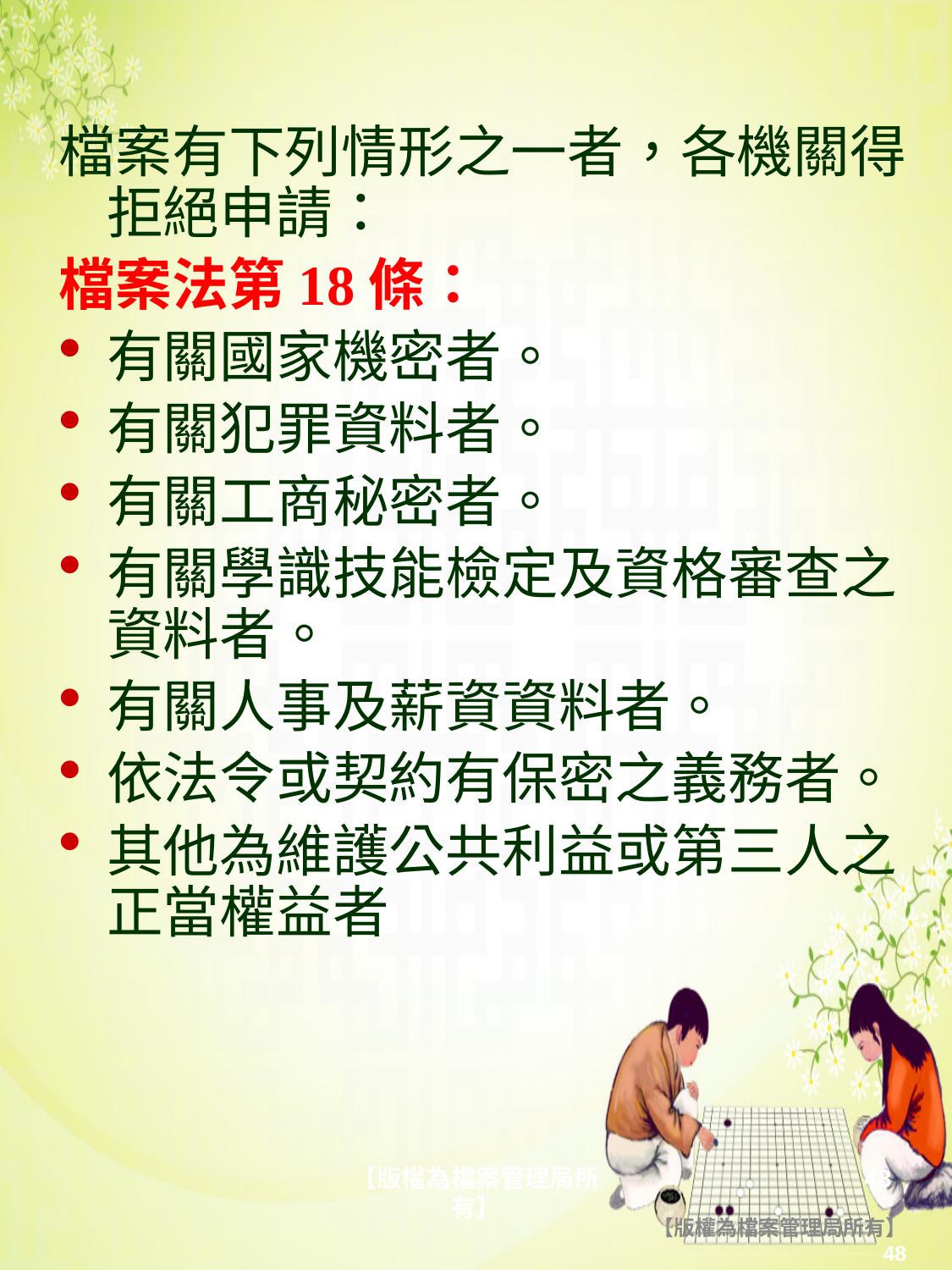

檔案有下列情形之一者，各機關得拒絕申請：
檔案法第18條：
有關國家機密者。
有關犯罪資料者。
有關工商秘密者。
有關學識技能檢定及資格審查之資料者。
有關人事及薪資資料者。
依法令或契約有保密之義務者。
其他為維護公共利益或第三人之正當權益者
【版權為檔案管理局所有】
48
【版權為檔案管理局所有】
48